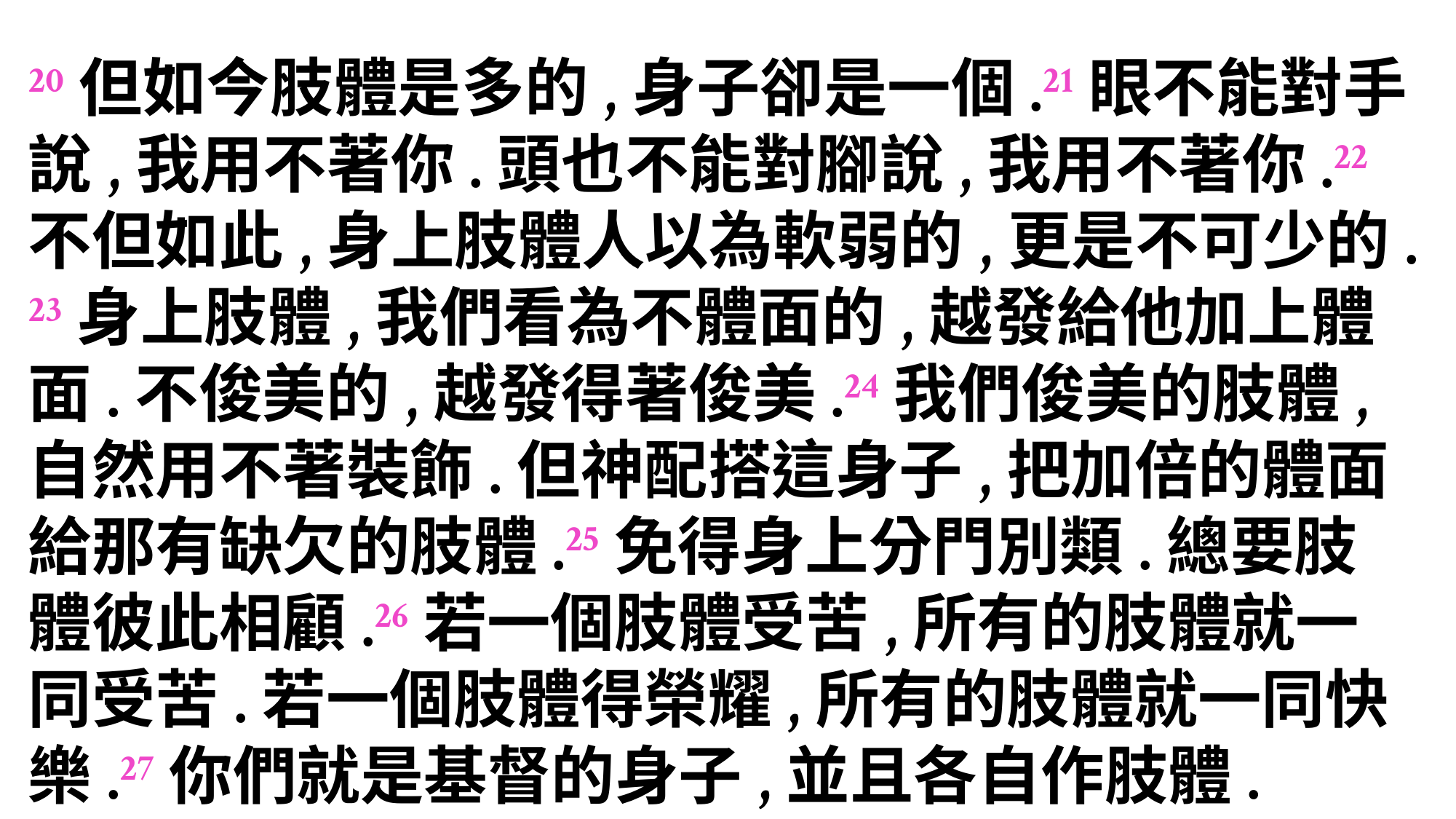

20但如今肢體是多的,身子卻是一個.21眼不能對手說,我用不著你.頭也不能對腳說,我用不著你.22不但如此,身上肢體人以為軟弱的,更是不可少的.23身上肢體,我們看為不體面的,越發給他加上體面.不俊美的,越發得著俊美.24我們俊美的肢體,自然用不著裝飾.但神配搭這身子,把加倍的體面給那有缺欠的肢體.25免得身上分門別類.總要肢體彼此相顧.26若一個肢體受苦,所有的肢體就一同受苦.若一個肢體得榮耀,所有的肢體就一同快樂.27你們就是基督的身子,並且各自作肢體.